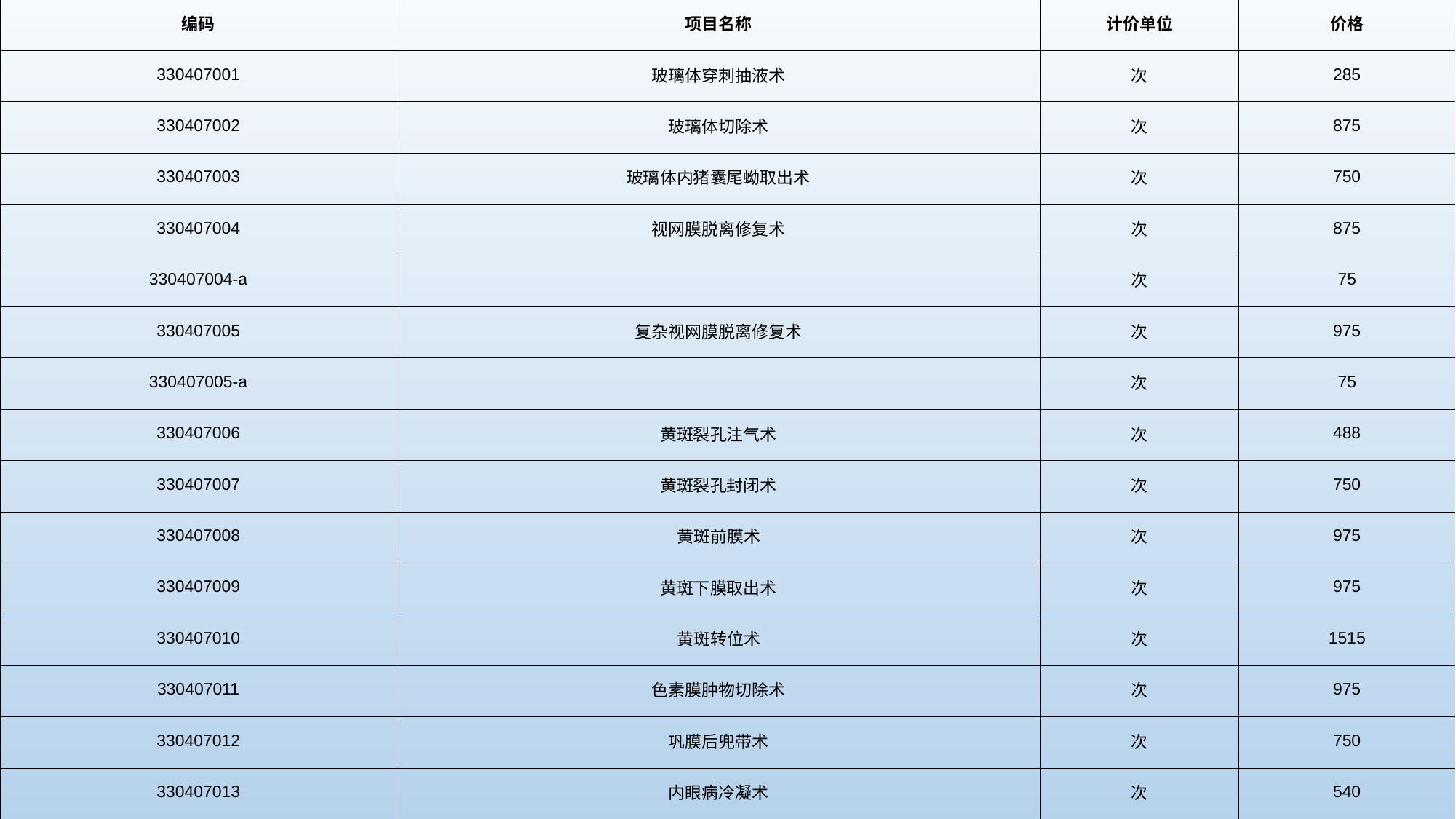

| 编码 | 项目名称 | 计价单位 | 价格 |
| --- | --- | --- | --- |
| 330407001 | 玻璃体穿刺抽液术 | 次 | 285 |
| 330407002 | 玻璃体切除术 | 次 | 875 |
| 330407003 | 玻璃体内猪囊尾蚴取出术 | 次 | 750 |
| 330407004 | 视网膜脱离修复术 | 次 | 875 |
| 330407004-a |  | 次 | 75 |
| 330407005 | 复杂视网膜脱离修复术 | 次 | 975 |
| 330407005-a |  | 次 | 75 |
| 330407006 | 黄斑裂孔注气术 | 次 | 488 |
| 330407007 | 黄斑裂孔封闭术 | 次 | 750 |
| 330407008 | 黄斑前膜术 | 次 | 975 |
| 330407009 | 黄斑下膜取出术 | 次 | 975 |
| 330407010 | 黄斑转位术 | 次 | 1515 |
| 330407011 | 色素膜肿物切除术 | 次 | 975 |
| 330407012 | 巩膜后兜带术 | 次 | 750 |
| 330407013 | 内眼病冷凝术 | 次 | 540 |